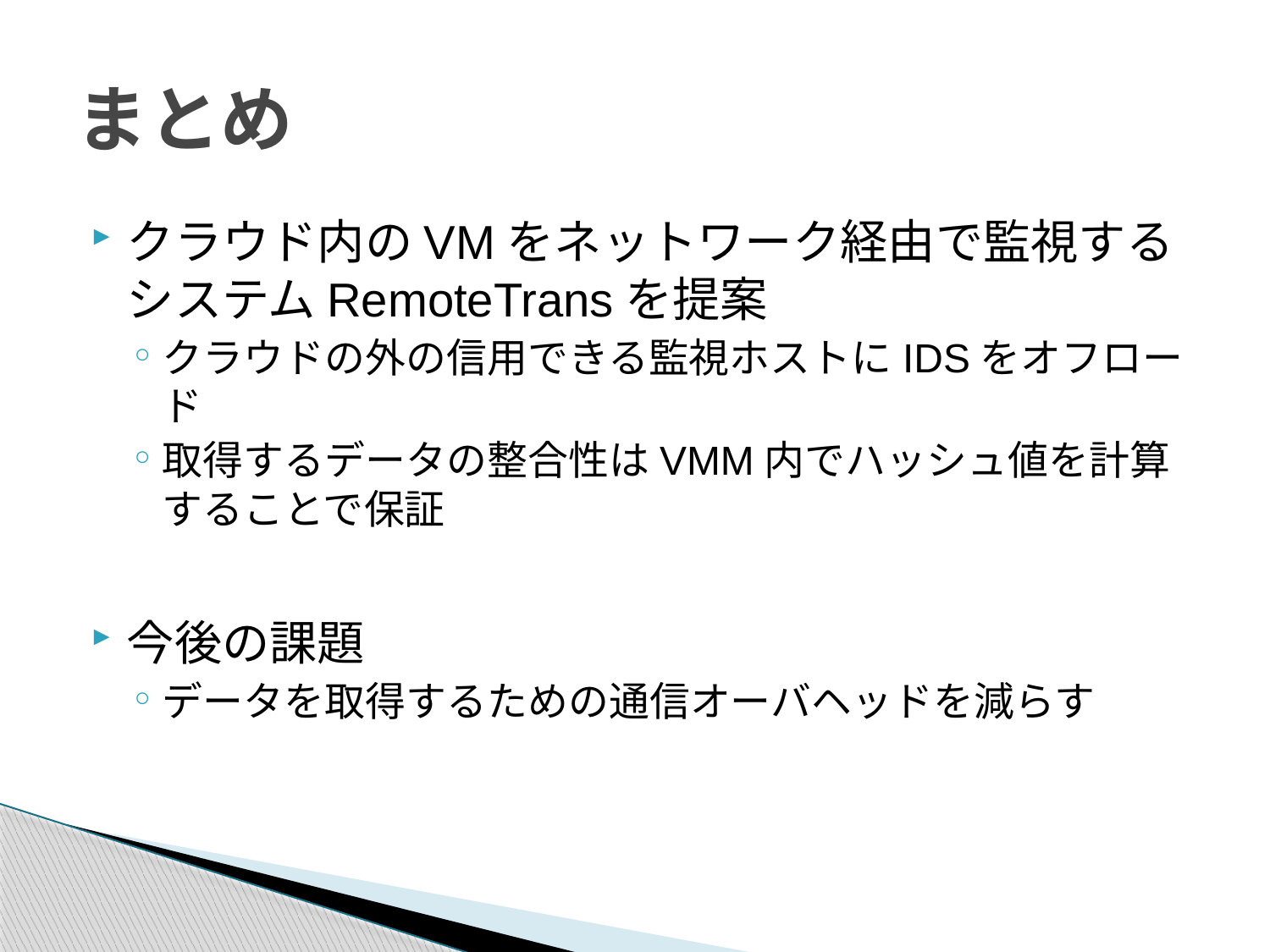

# まとめ
クラウド内のVMをネットワーク経由で監視するシステムRemoteTransを提案
クラウドの外の信用できる監視ホストにIDSをオフロード
取得するデータの整合性はVMM内でハッシュ値を計算することで保証

今後の課題
データを取得するための通信オーバヘッドを減らす